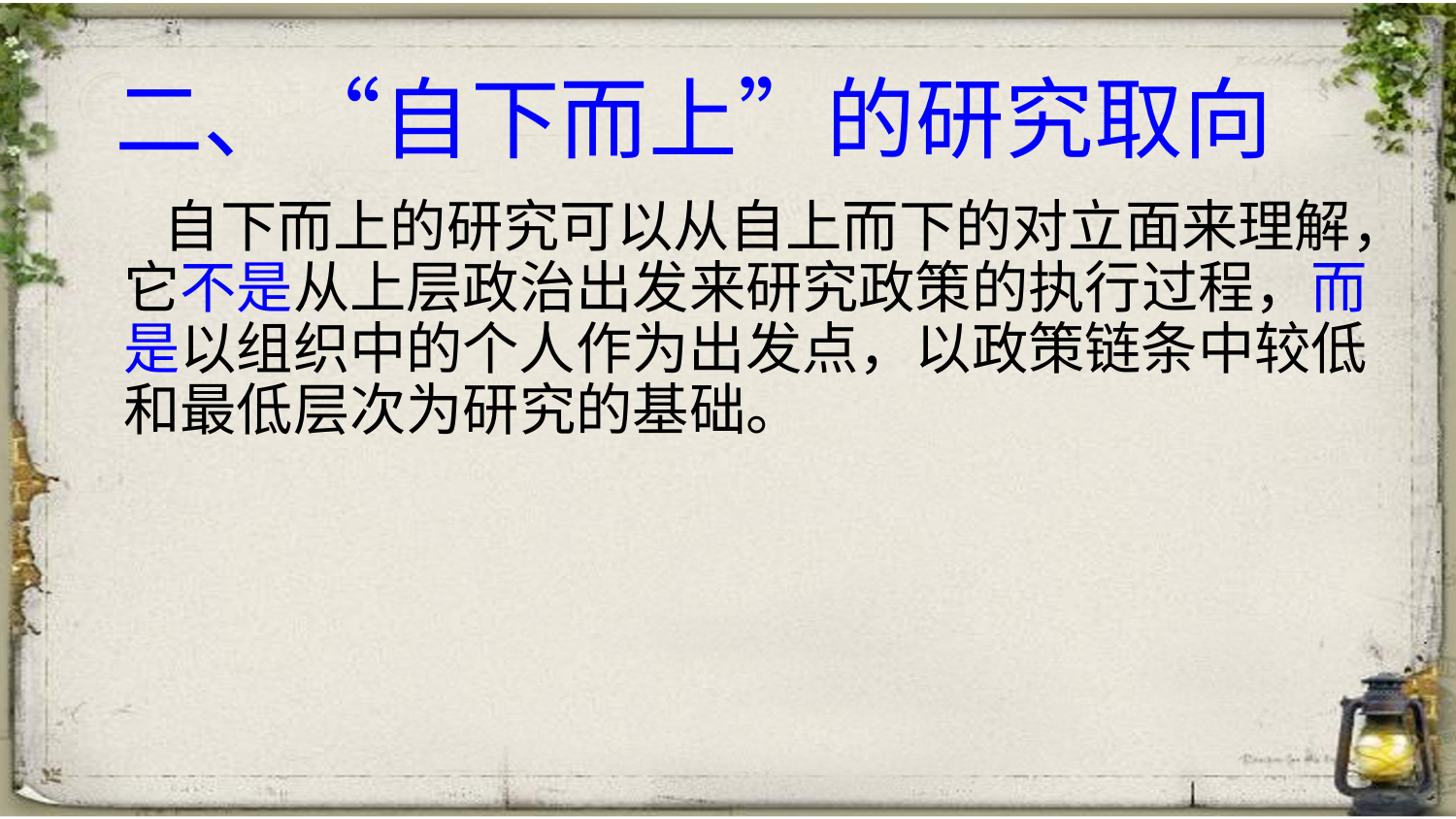

# 二、“自下而上”的研究取向
     自下而上的研究可以从自上而下的对立面来理解，它不是从上层政治出发来研究政策的执行过程，而是以组织中的个人作为出发点，以政策链条中较低和最低层次为研究的基础。